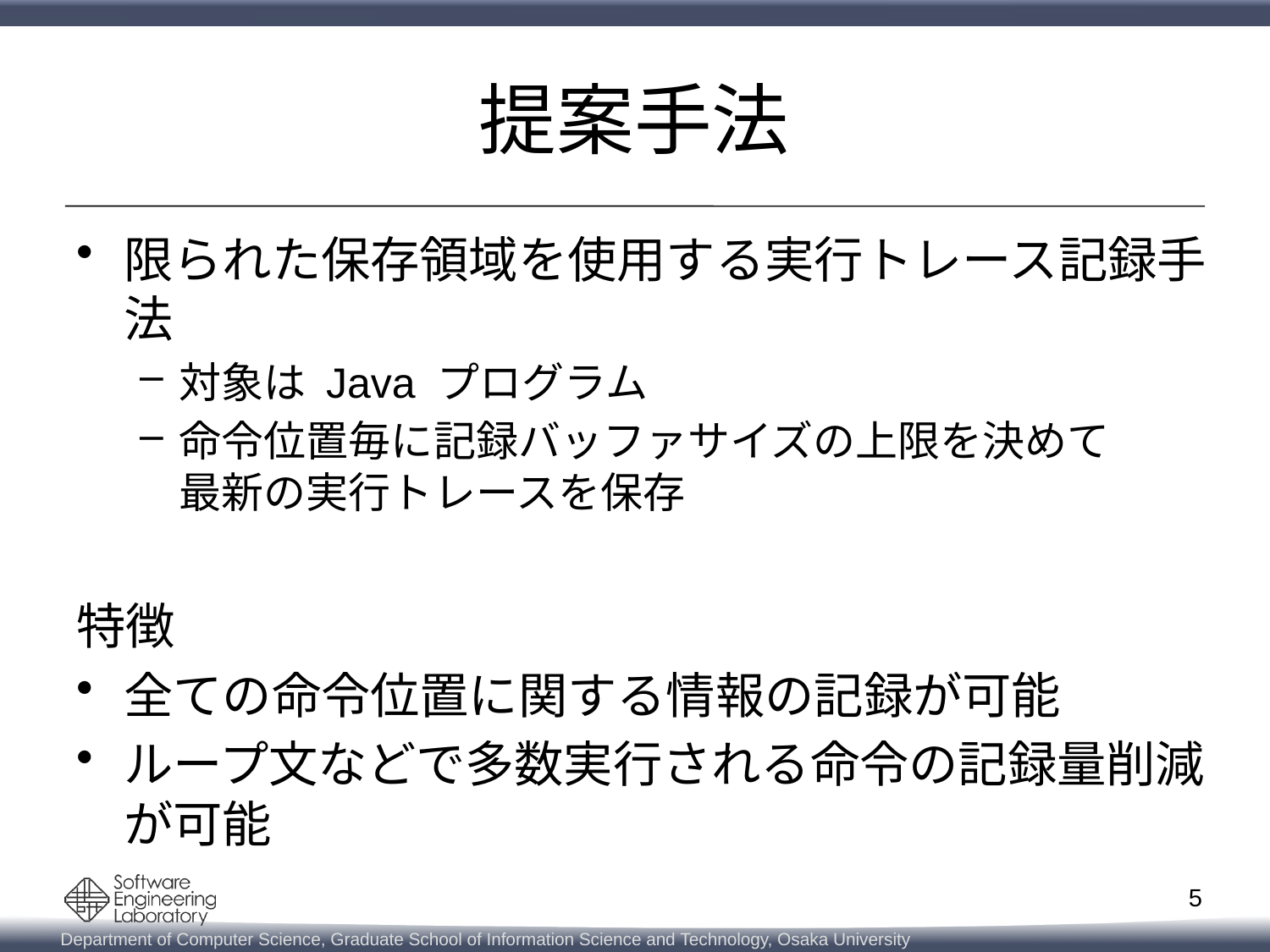

# 提案手法
限られた保存領域を使用する実行トレース記録手法
対象は Java プログラム
命令位置毎に記録バッファサイズの上限を決めて
最新の実行トレースを保存

特徴
全ての命令位置に関する情報の記録が可能
ループ文などで多数実行される命令の記録量削減が可能

5